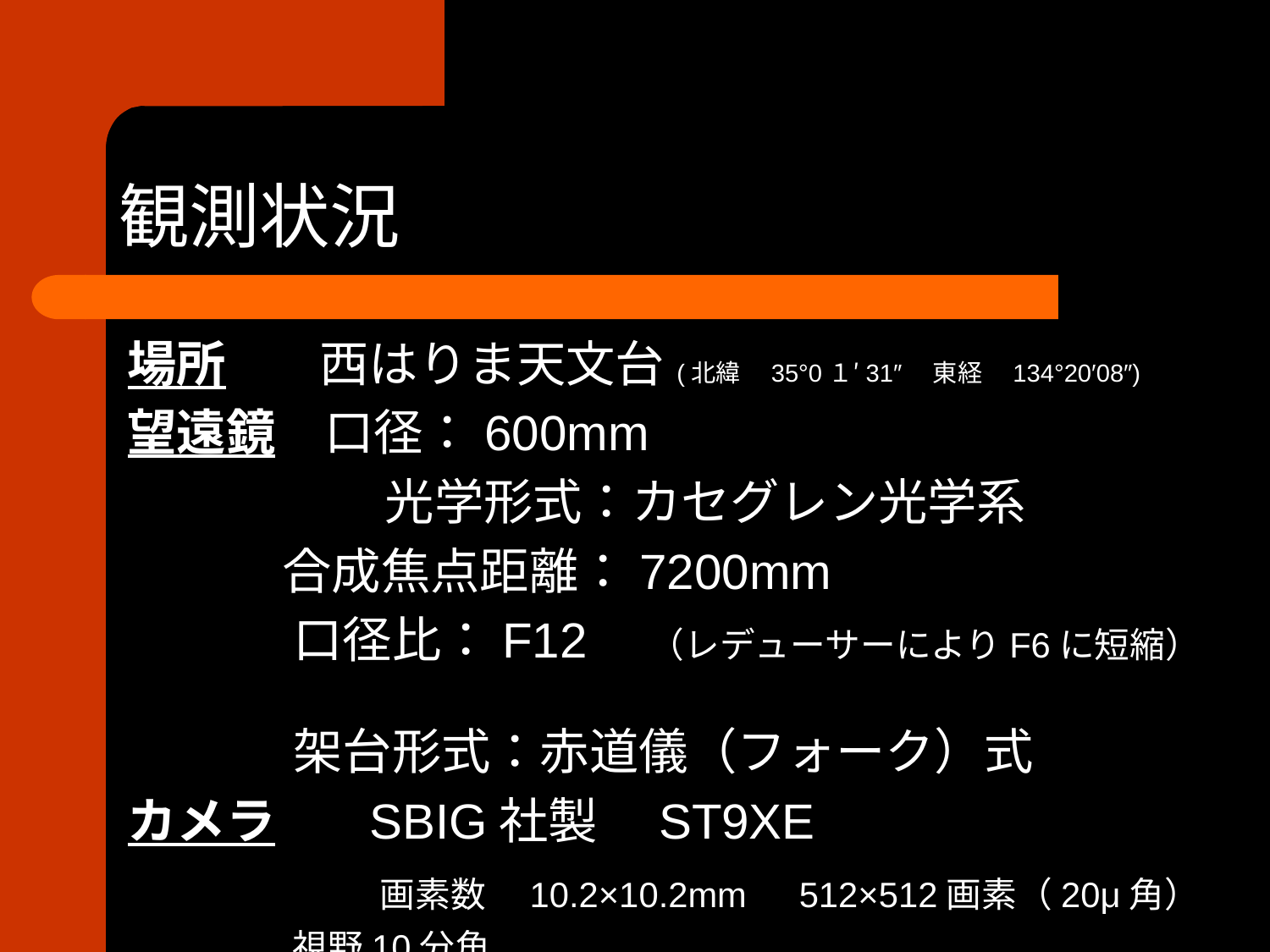

# 観測状況
場所    　西はりま天文台(北緯　35°0１′31″　東経　134°20′08″)
望遠鏡　口径：600mm
　　　　　 光学形式：カセグレン光学系
             合成焦点距離：7200mm
              口径比：F12　（レデューサーによりF6に短縮）
              架台形式：赤道儀（フォーク）式
カメラ　   SBIG社製　ST9XE
　　　　     画素数　10.2×10.2mm　512×512画素（20μ角）
                    視野10分角